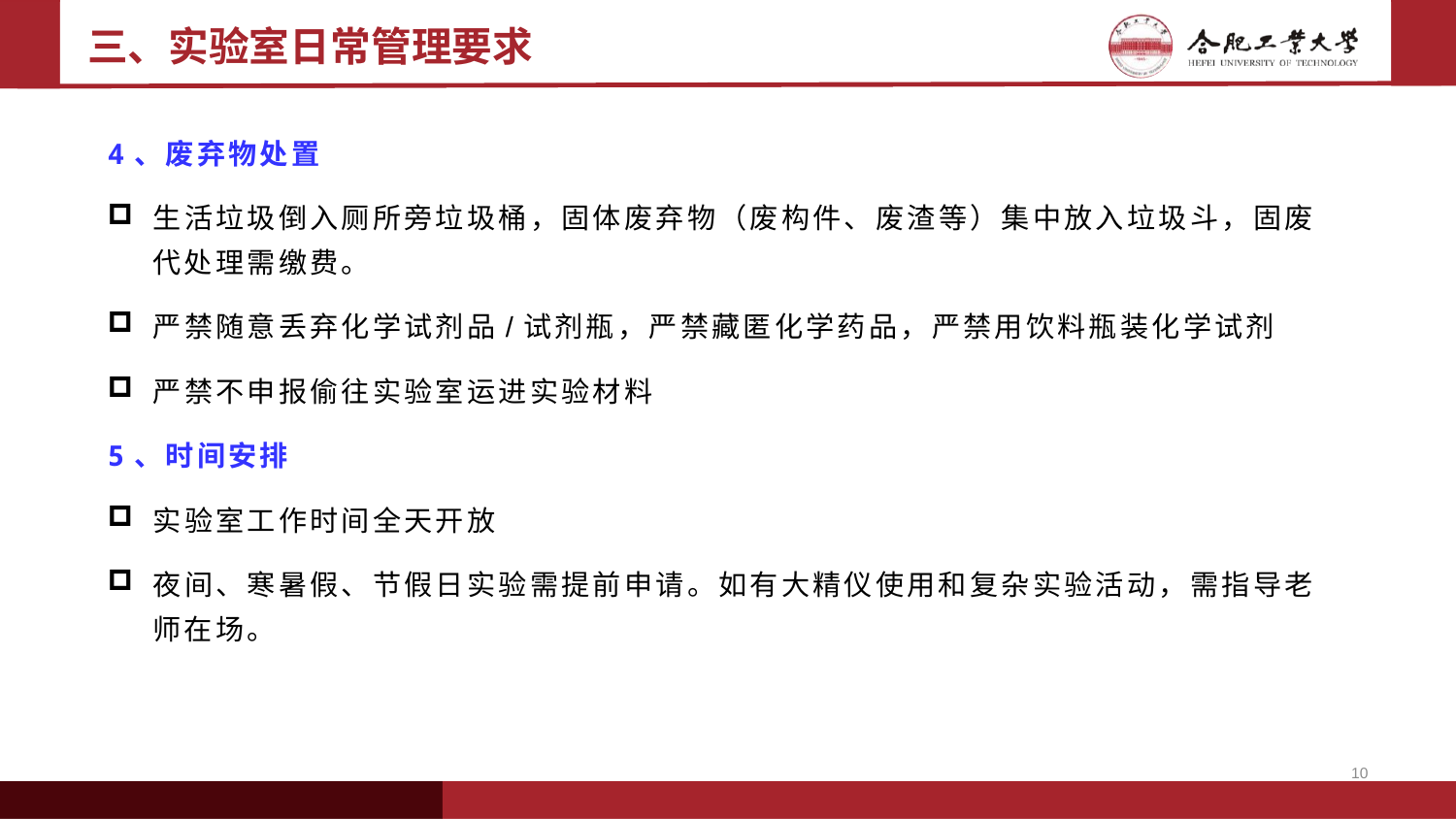

# 三、实验室日常管理要求
4、废弃物处置
生活垃圾倒入厕所旁垃圾桶，固体废弃物（废构件、废渣等）集中放入垃圾斗，固废代处理需缴费。
严禁随意丢弃化学试剂品/试剂瓶，严禁藏匿化学药品，严禁用饮料瓶装化学试剂
严禁不申报偷往实验室运进实验材料
5、时间安排
实验室工作时间全天开放
夜间、寒暑假、节假日实验需提前申请。如有大精仪使用和复杂实验活动，需指导老师在场。